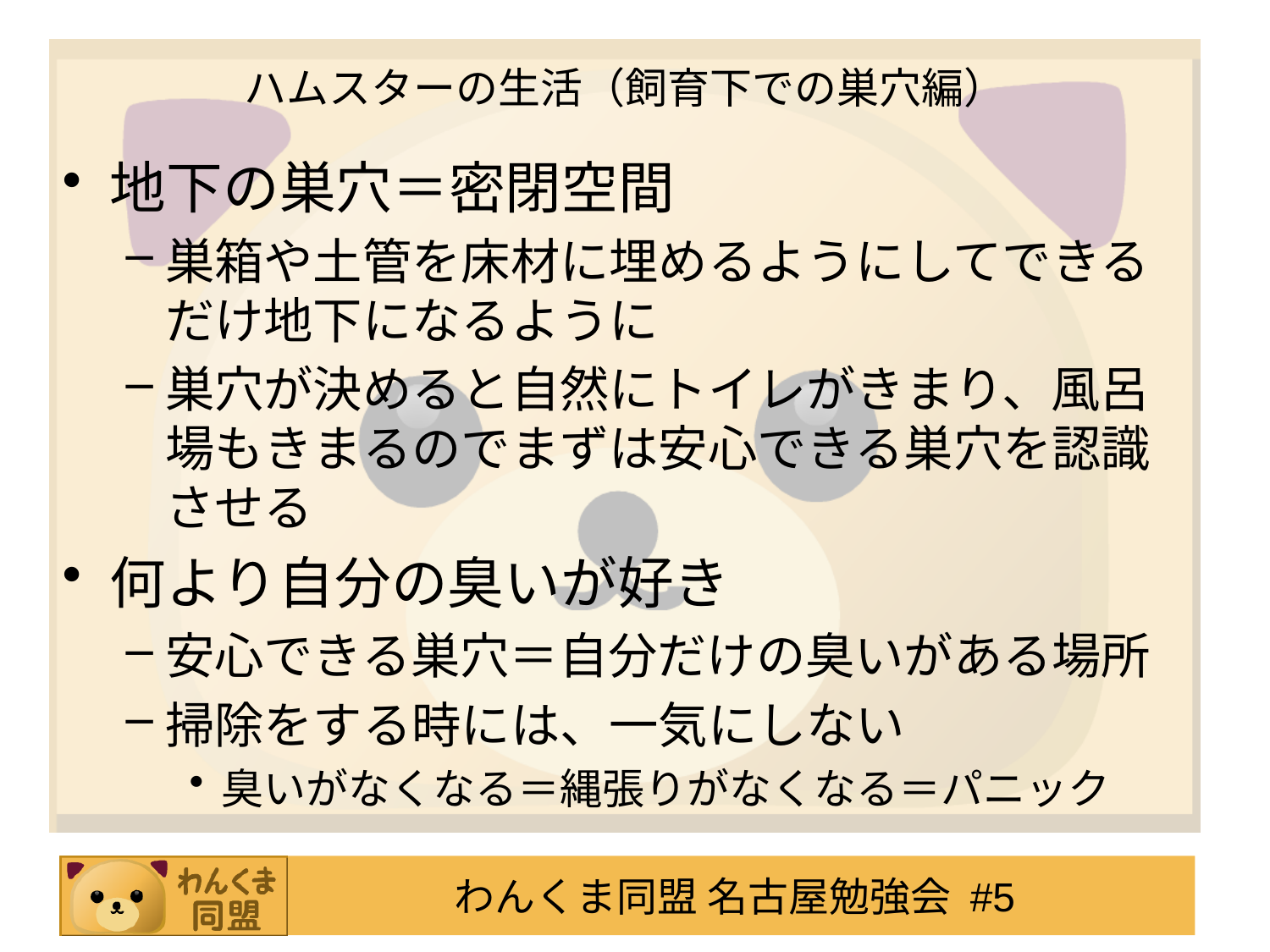

# ハムスターの生活（飼育下での巣穴編）
地下の巣穴＝密閉空間
巣箱や土管を床材に埋めるようにしてできるだけ地下になるように
巣穴が決めると自然にトイレがきまり、風呂場もきまるのでまずは安心できる巣穴を認識させる
何より自分の臭いが好き
安心できる巣穴＝自分だけの臭いがある場所
掃除をする時には、一気にしない
臭いがなくなる＝縄張りがなくなる＝パニック